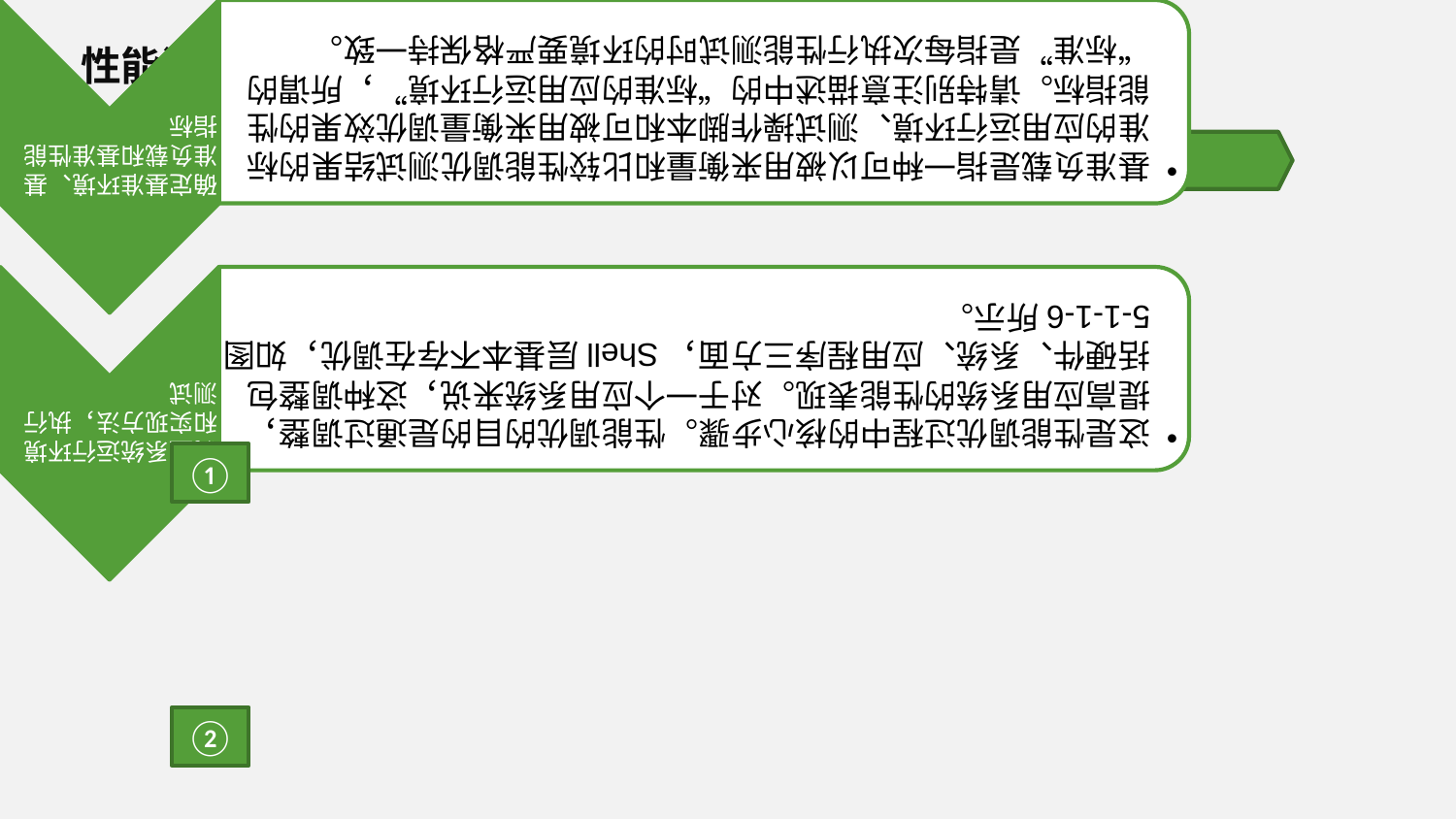

性能测试应用领域
性能调优
确定基准环境、基准负载和基准性能指标
基准负载是指一种可以被用来衡量和比较性能调优测试结果的标准的应用运行环境、测试操作脚本和可被用来衡量调优效果的性能指标。请特别注意描述中的“标准的应用运行环境”，所谓的“标准”是指每次执行性能测试时的环境要严格保持一致。
调整系统运行环境和实现方法，执行测试
这是性能调优过程中的核心步骤。性能调优的目的是通过调整，提高应用系统的性能表现。对于一个应用系统来说，这种调整包括硬件、系统、应用程序三方面，Shell层基本不存在调优，如图5-1-1-6所示。
①
②